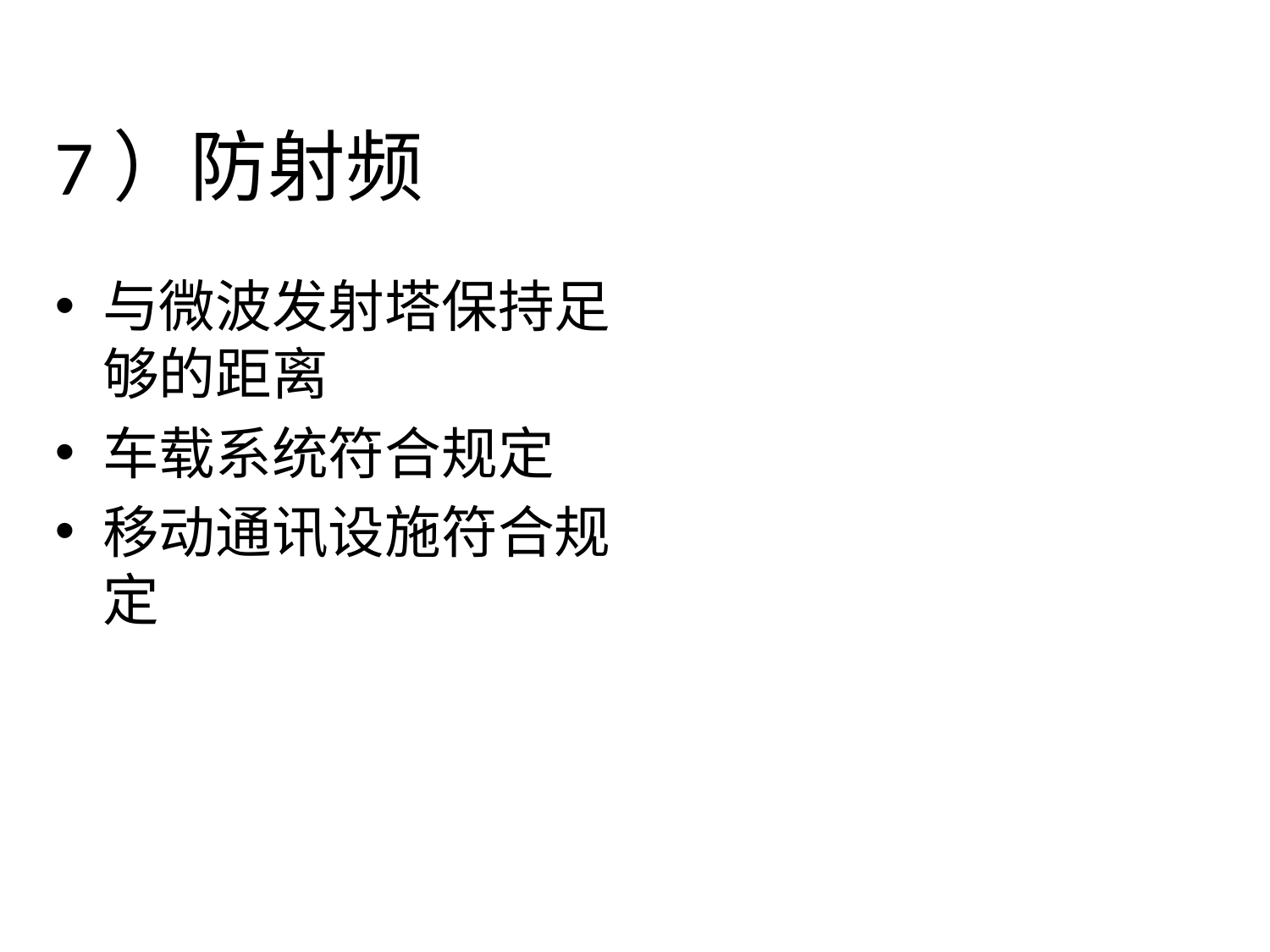

# 7）防射频

与微波发射塔保持足够的距离
车载系统符合规定
移动通讯设施符合规定